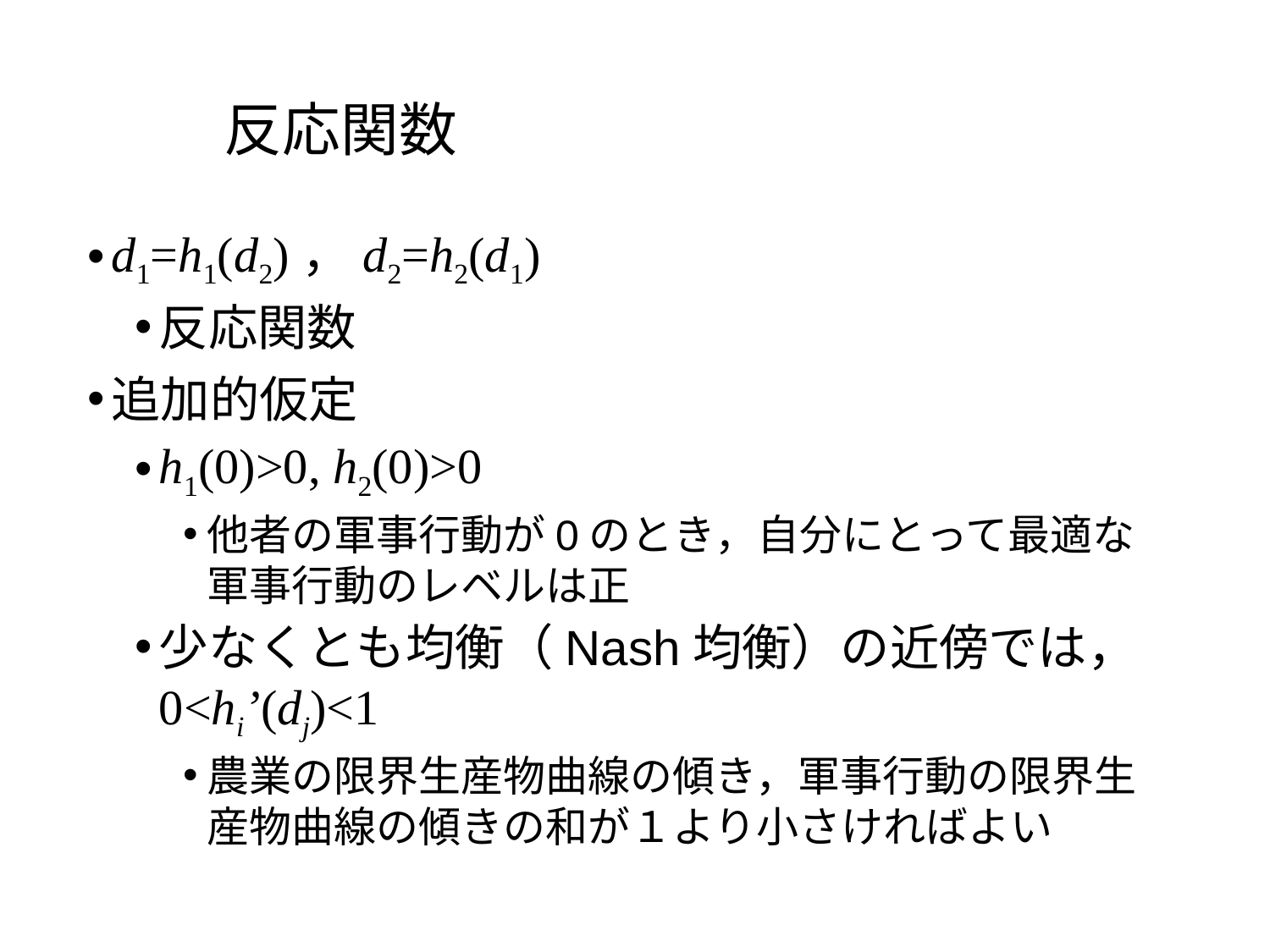

# 反応関数
d1=h1(d2)，d2=h2(d1)
反応関数
追加的仮定
h1(0)>0, h2(0)>0
他者の軍事行動が0のとき，自分にとって最適な軍事行動のレベルは正
少なくとも均衡（Nash均衡）の近傍では，0<hi’(dj)<1
農業の限界生産物曲線の傾き，軍事行動の限界生産物曲線の傾きの和が１より小さければよい